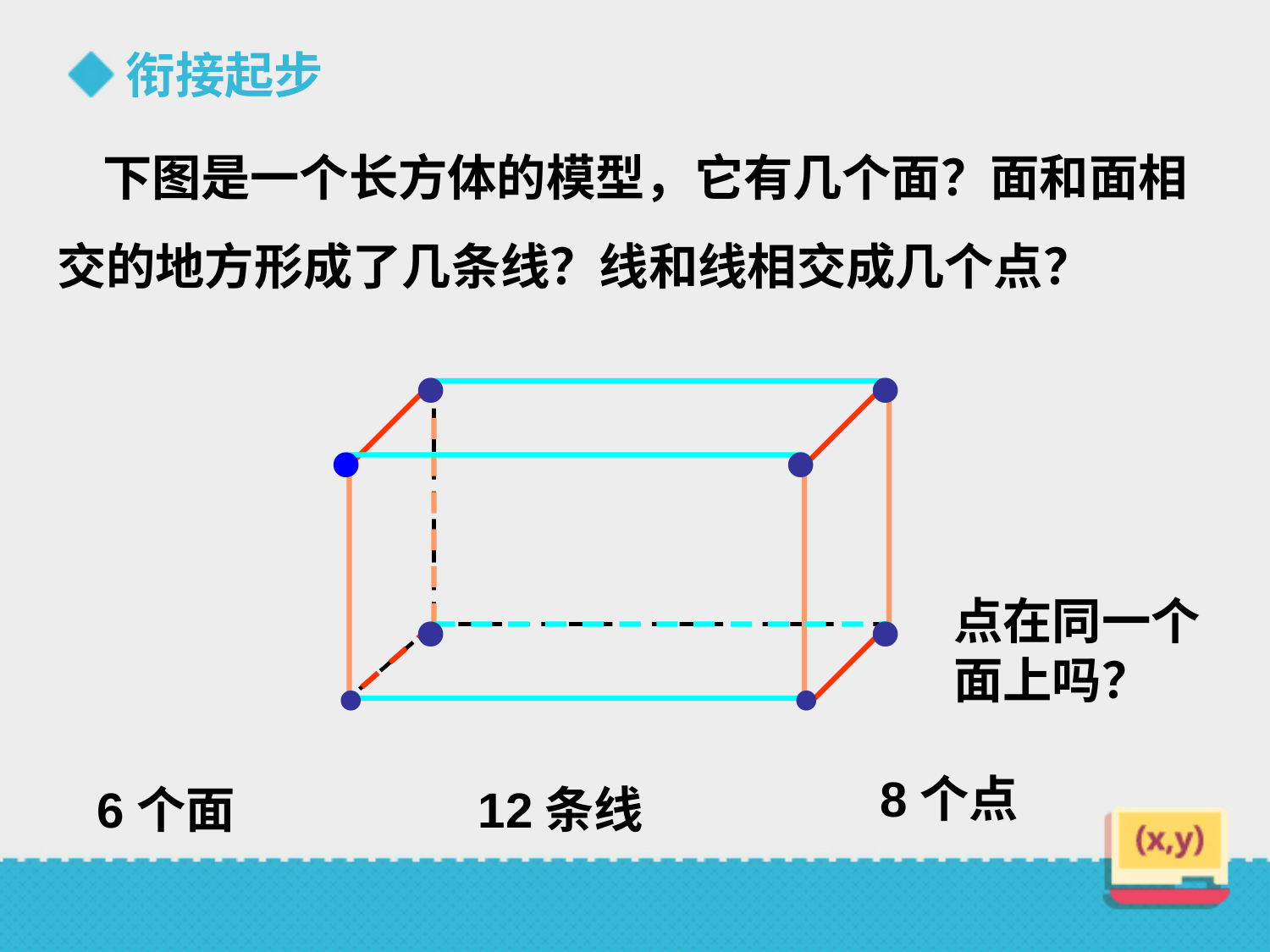

衔接起步
   下图是一个长方体的模型，它有几个面？面和面相交的地方形成了几条线？线和线相交成几个点？
·
·
·
·

·
·
·
·
点在同一个面上吗？

8个点
6个面
12条线